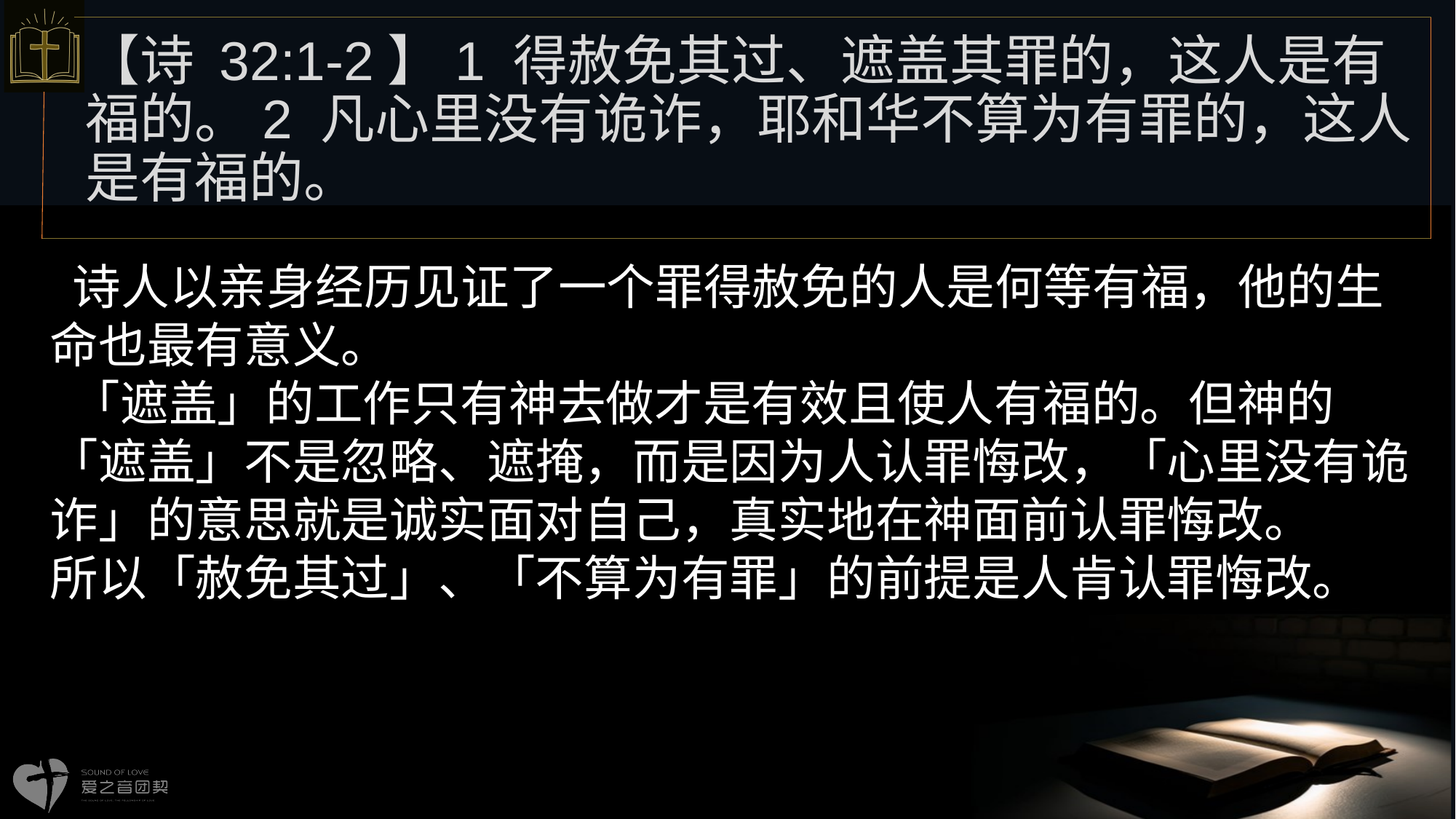

【诗 32:1-2】1 得赦免其过、遮盖其罪的，这人是有福的。2 凡心里没有诡诈，耶和华不算为有罪的，这人是有福的。
# 诗人以亲身经历见证了一个罪得赦免的人是何等有福，他的生命也最有意义。 「遮盖」的工作只有神去做才是有效且使人有福的。但神的「遮盖」不是忽略、遮掩，而是因为人认罪悔改，「心里没有诡诈」的意思就是诚实面对自己，真实地在神面前认罪悔改。 所以「赦免其过」、「不算为有罪」的前提是人肯认罪悔改。